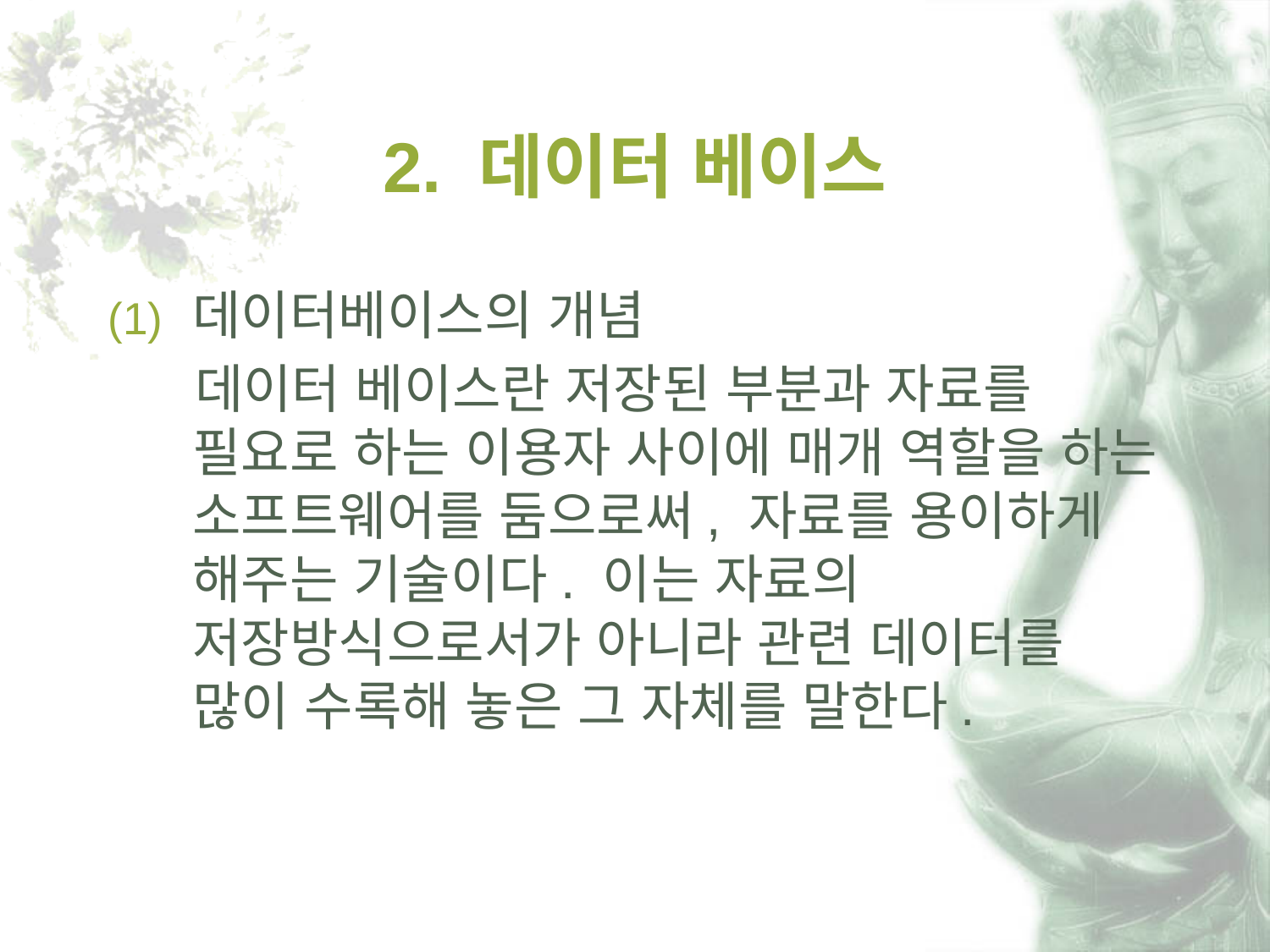

# 2. 데이터 베이스
데이터베이스의 개념
     데이터 베이스란 저장된 부분과 자료를 필요로 하는 이용자 사이에 매개 역할을 하는 소프트웨어를 둠으로써, 자료를 용이하게 해주는 기술이다. 이는 자료의 저장방식으로서가 아니라 관련 데이터를 많이 수록해 놓은 그 자체를 말한다.